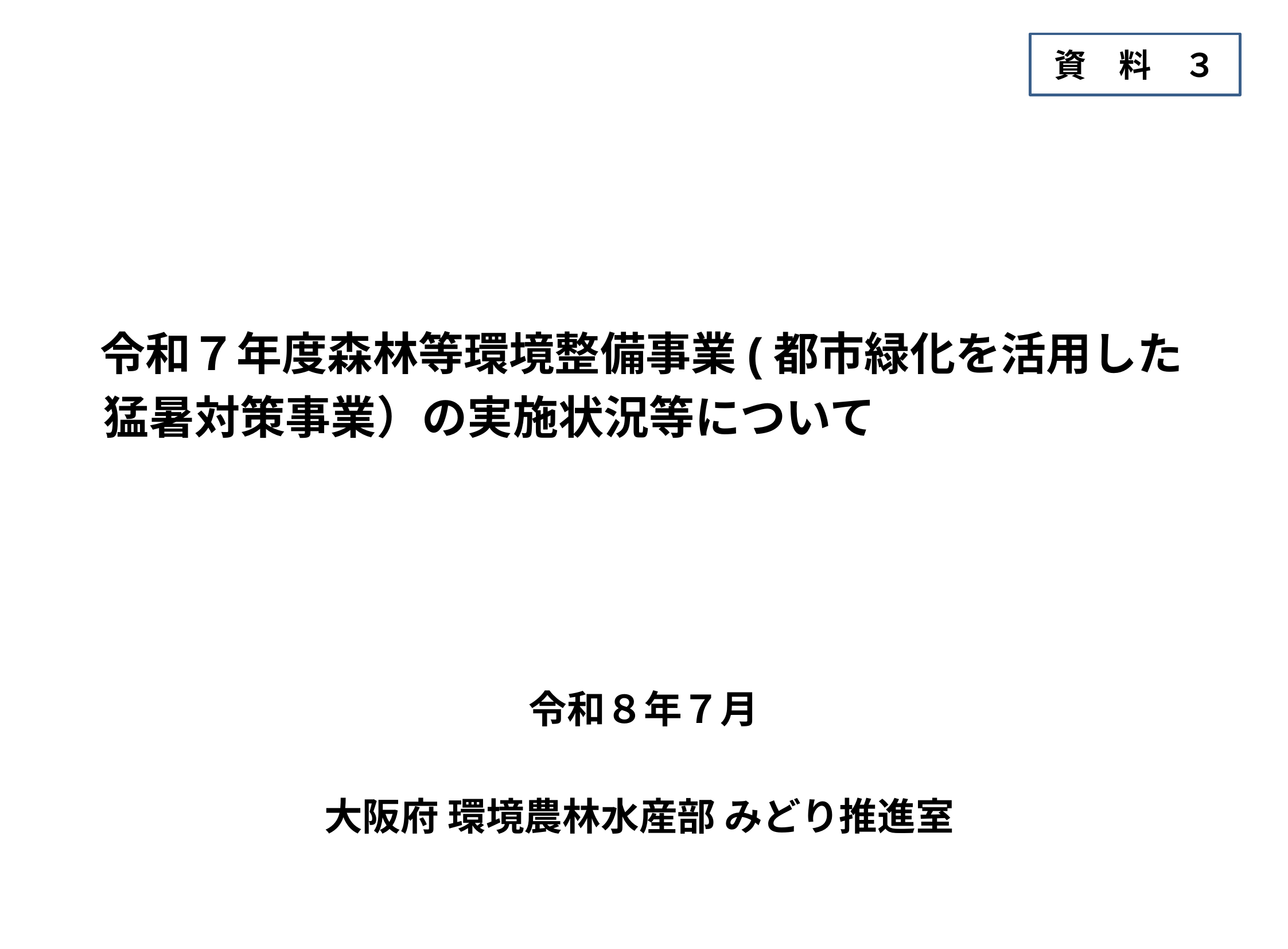

資　料　３
   　令和７年度森林等環境整備事業(都市緑化を活用した
　　猛暑対策事業）の実施状況等について

令和８年７月

大阪府 環境農林水産部 みどり推進室